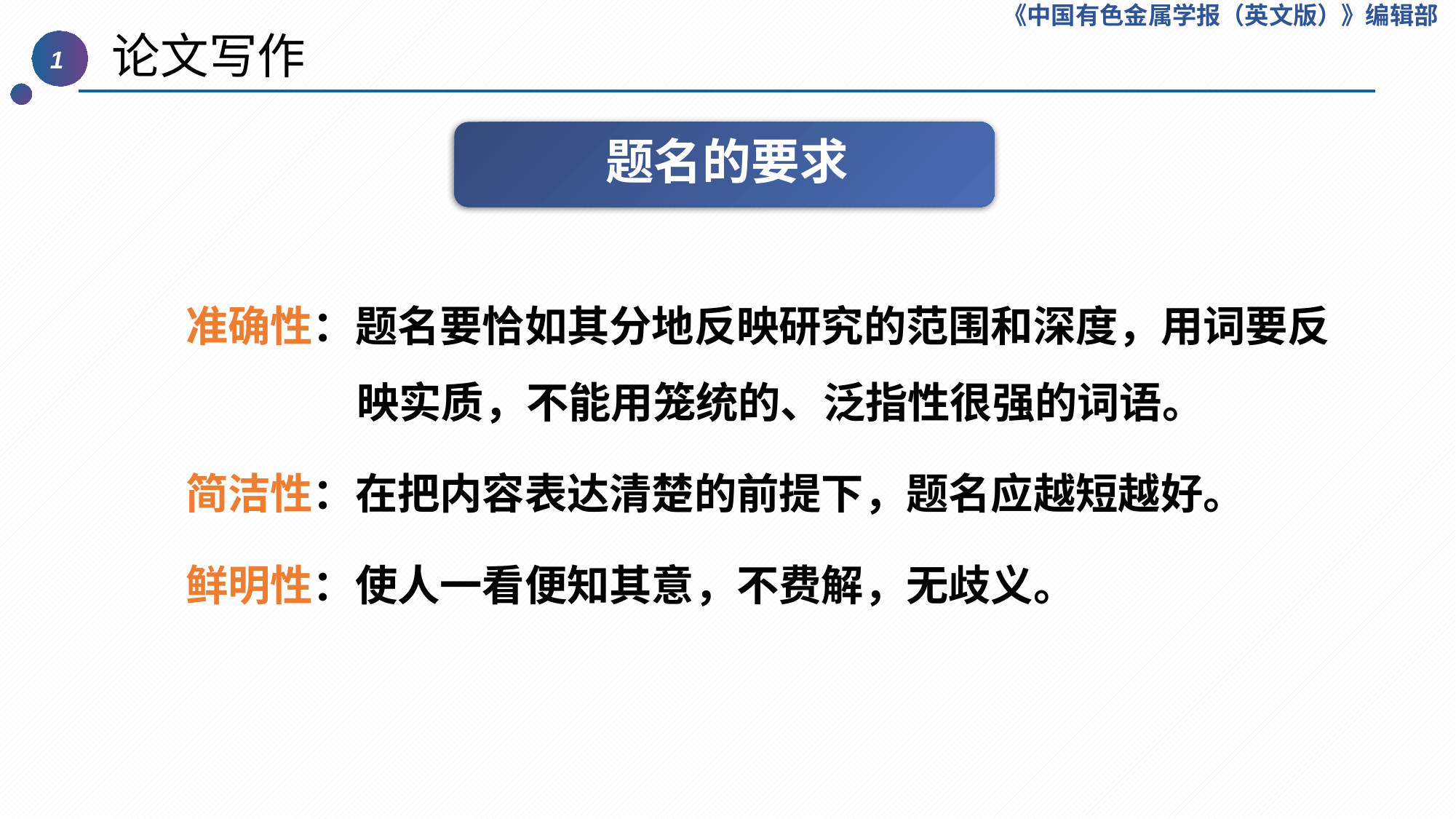

《中国有色金属学报（英文版）》编辑部

      论文写作

1

题名的要求
准确性：题名要恰如其分地反映研究的范围和深度，用词要反映实质，不能用笼统的、泛指性很强的词语。
简洁性：在把内容表达清楚的前提下，题名应越短越好。
鲜明性：使人一看便知其意，不费解，无歧义。